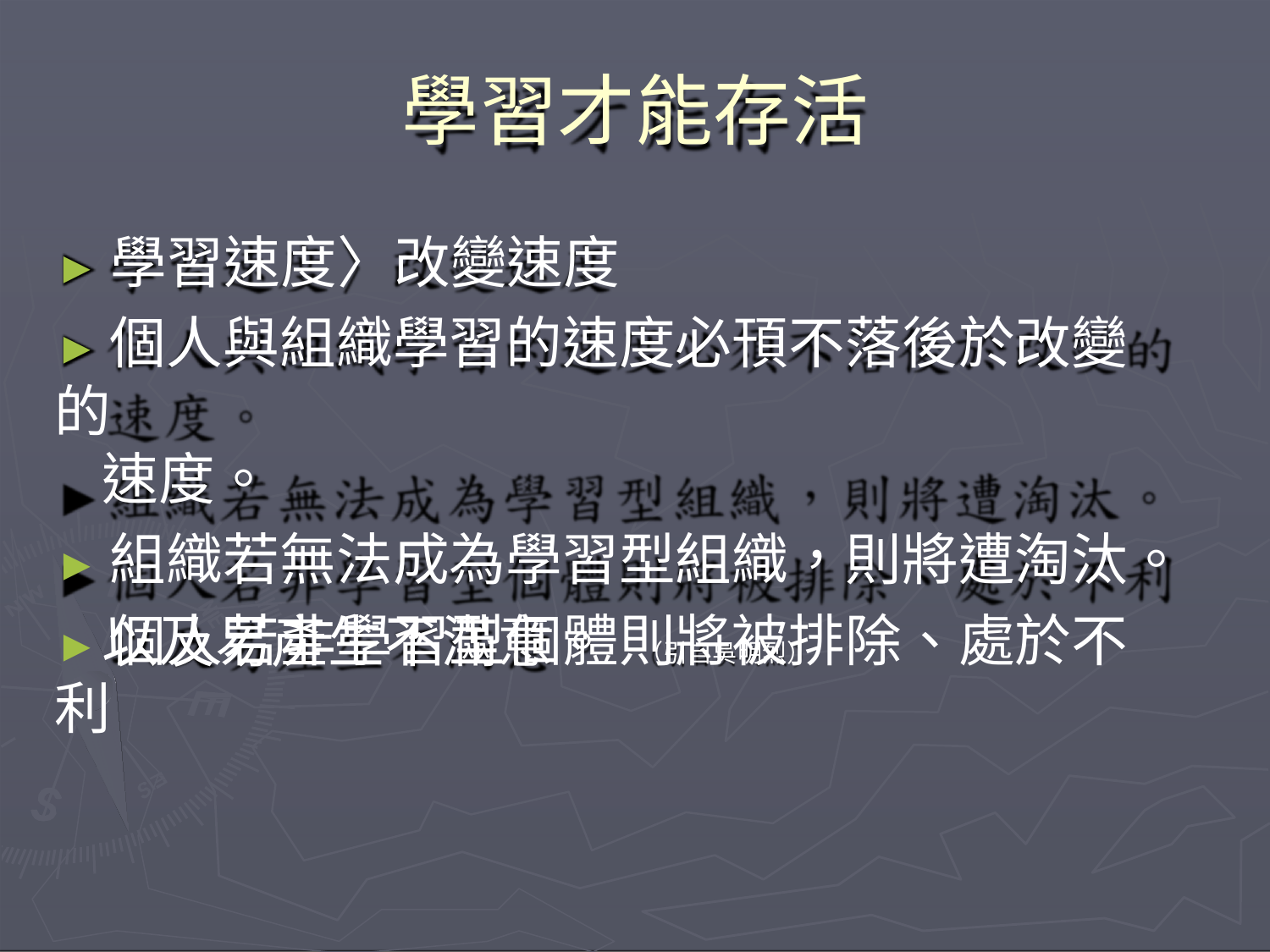

# 學習才能存活

►學習速度〉改變速度
►個人與組織學習的速度必頇不落後於改變的
速度。
►組織若無法成為學習型組織，則將遭淘汰。
►個人若非學習型個體則將被排除、處於不利

以及易產生不滿意。

（引自吳明烈）